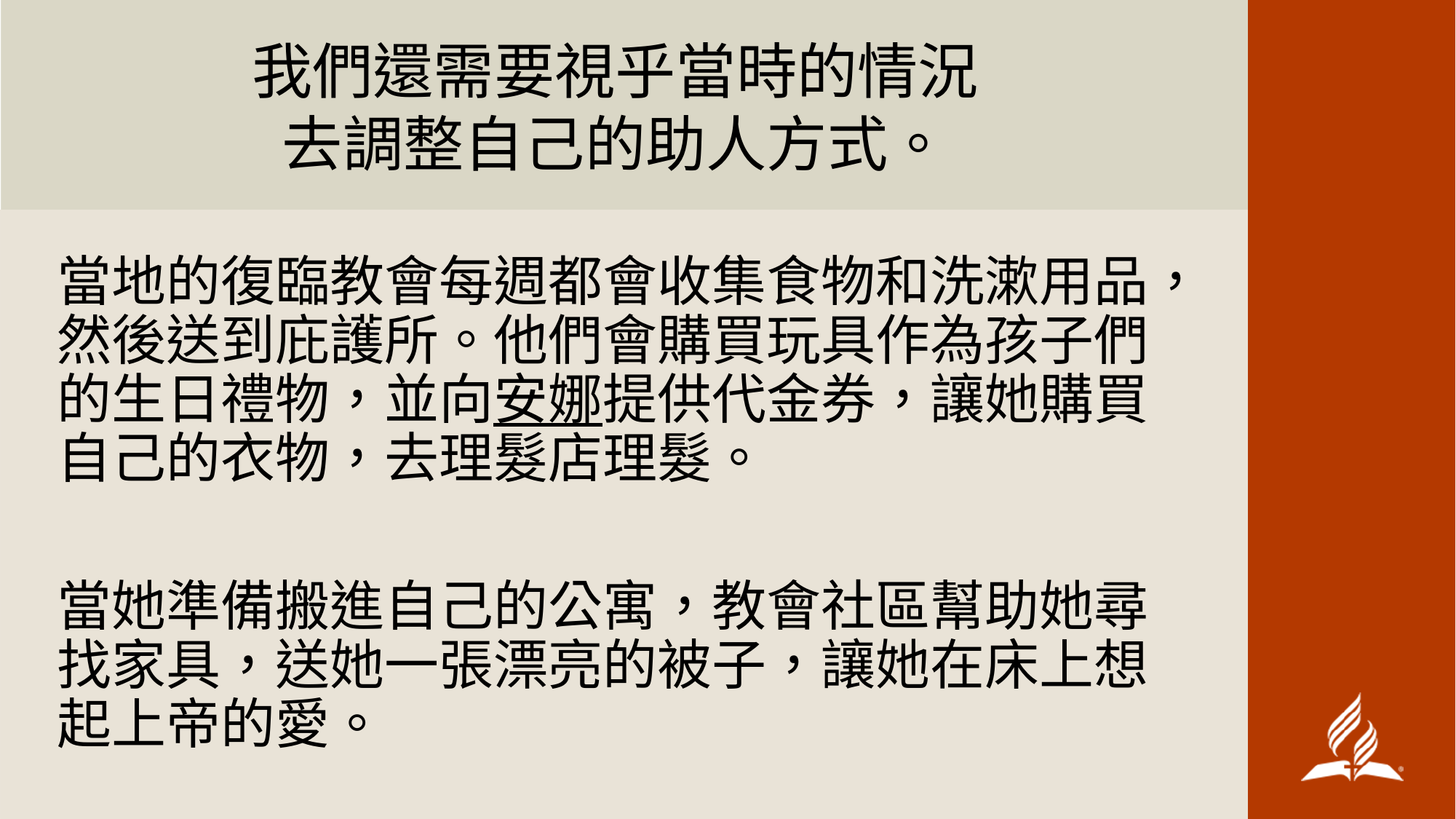

我們還需要視乎當時的情況
去調整自己的助人方式。
當地的復臨教會每週都會收集食物和洗漱用品，然後送到庇護所。他們會購買玩具作為孩子們的生日禮物，並向安娜提供代金券，讓她購買自己的衣物，去理髮店理髮。

當她準備搬進自己的公寓，教會社區幫助她尋找家具，送她一張漂亮的被子，讓她在床上想起上帝的愛。